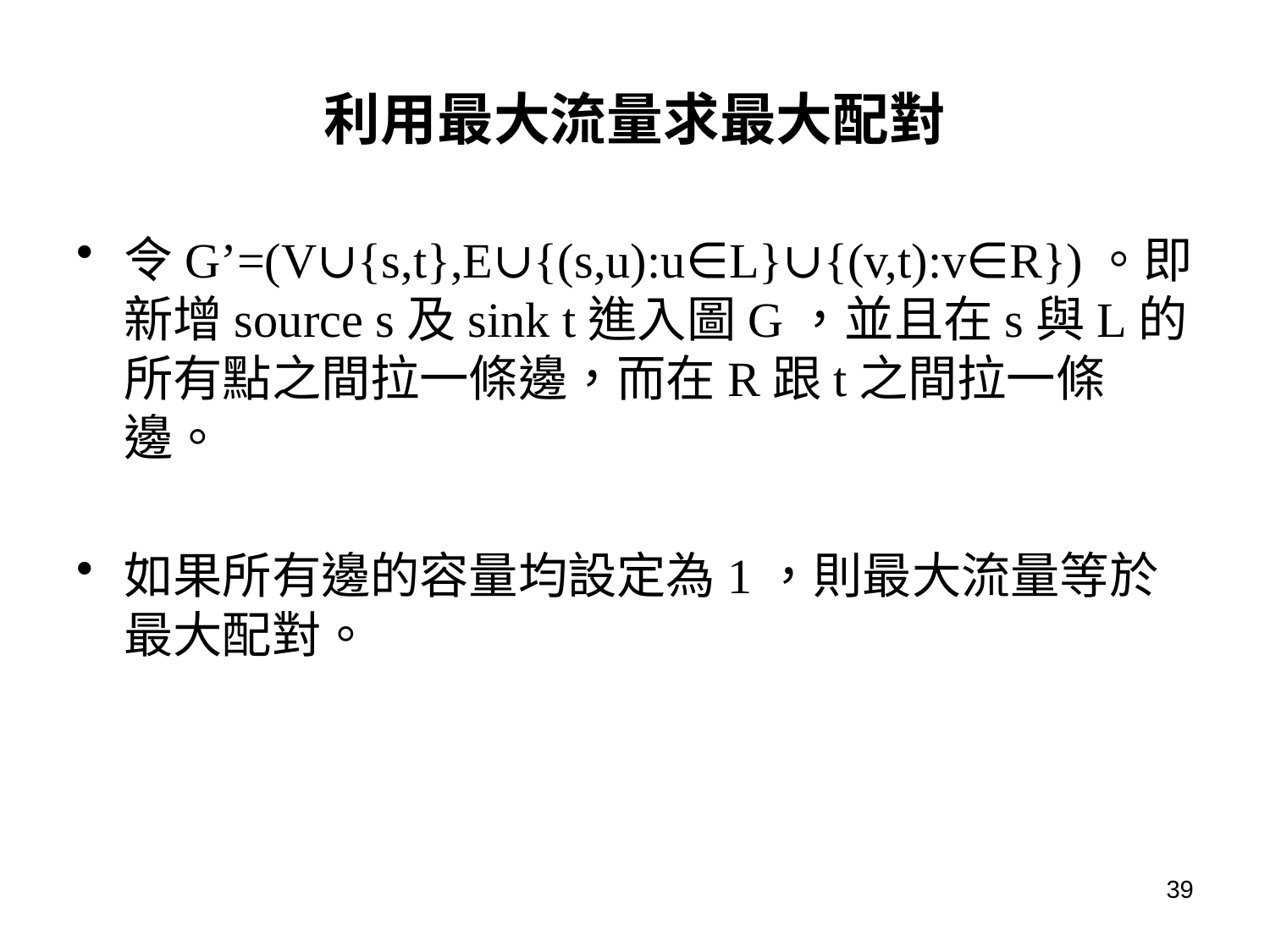

# 利用最大流量求最大配對
令G’=(V∪{s,t},E∪{(s,u):u∈L}∪{(v,t):v∈R})。即新增source s及sink t進入圖G，並且在s與L的所有點之間拉一條邊，而在R跟t之間拉一條邊。

如果所有邊的容量均設定為1，則最大流量等於最大配對。
39